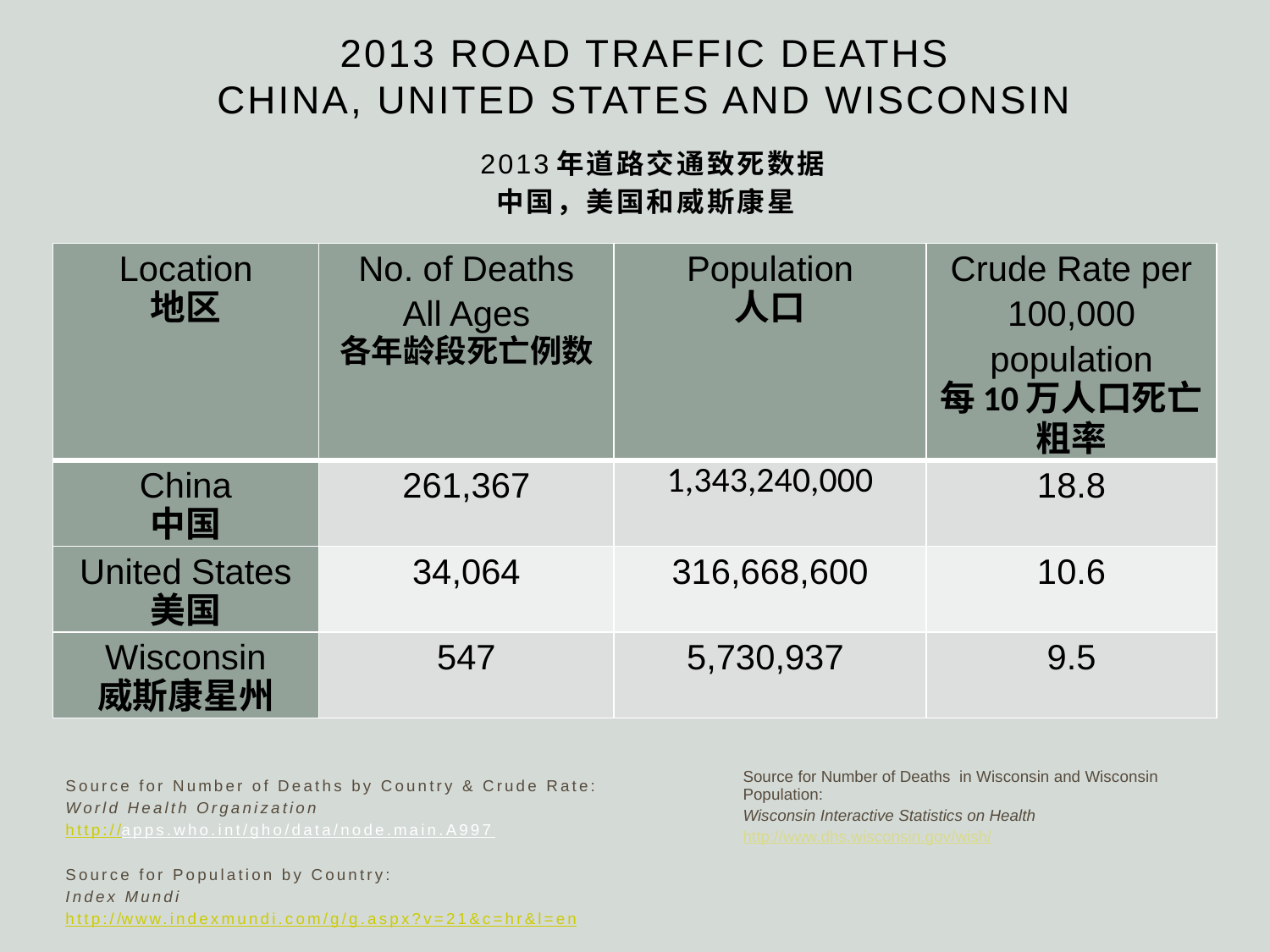

# 2013 Road Traffic Deaths China, United States and Wisconsin  2013年道路交通致死数据 中国，美国和威斯康星
| Location 地区 | No. of Deaths All Ages 各年龄段死亡例数 | Population 人口 | Crude Rate per 100,000 population 每10万人口死亡粗率 |
| --- | --- | --- | --- |
| China 中国 | 261,367 | 1,343,240,000 | 18.8 |
| United States 美国 | 34,064 | 316,668,600 | 10.6 |
| Wisconsin 威斯康星州 | 547 | 5,730,937 | 9.5 |
Source for Number of Deaths by Country & Crude Rate:
World Health Organization
http://apps.who.int/gho/data/node.main.A997

Source for Population by Country:
Index Mundi
http://www.indexmundi.com/g/g.aspx?v=21&c=hr&l=en
Source for Number of Deaths  in Wisconsin and Wisconsin Population:
Wisconsin Interactive Statistics on Health
http://www.dhs.wisconsin.gov/wish/